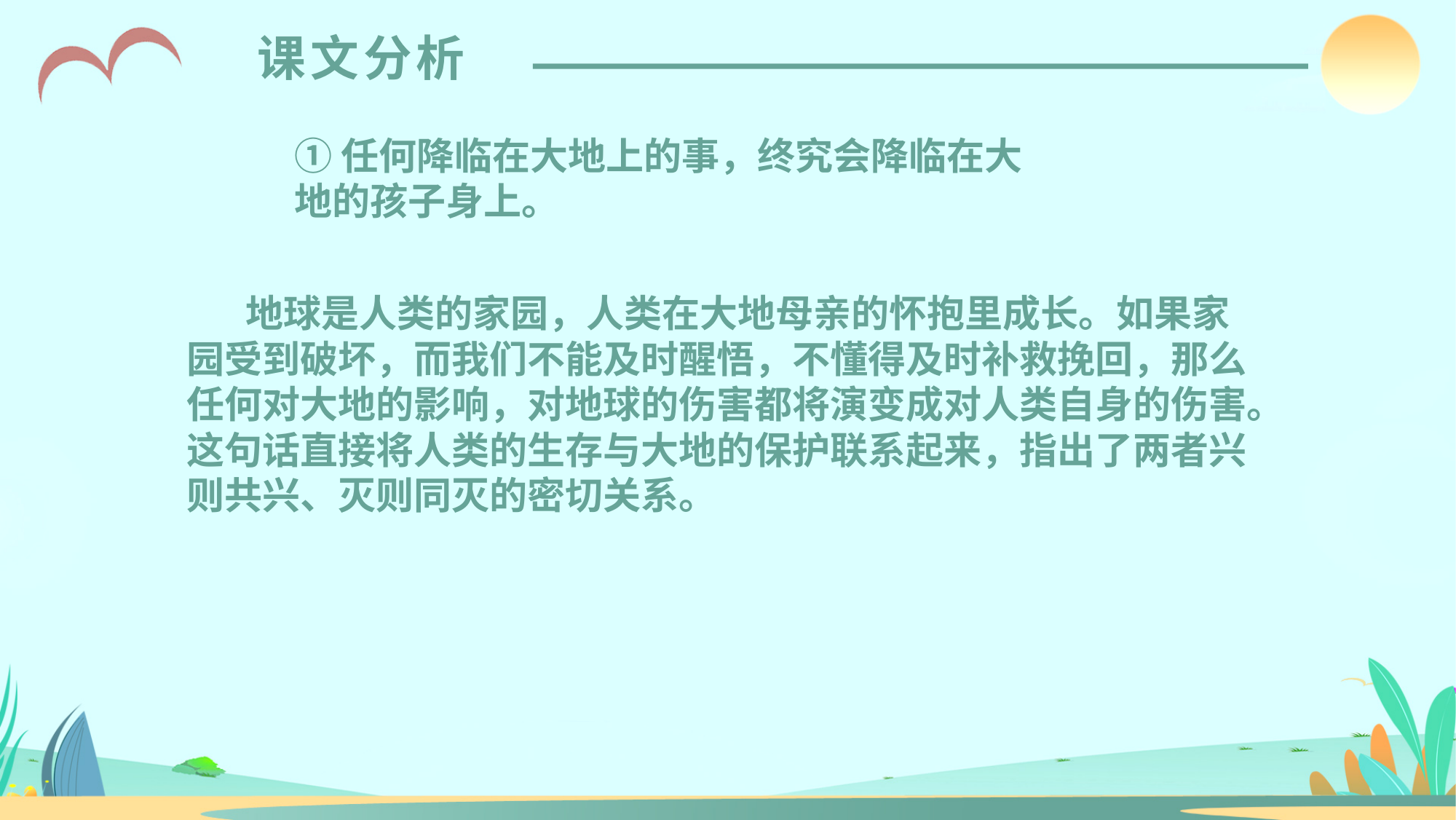

课文分析

①任何降临在大地上的事，终究会降临在大地的孩子身上。
　　　地球是人类的家园，人类在大地母亲的怀抱里成长。如果家园受到破坏，而我们不能及时醒悟，不懂得及时补救挽回，那么任何对大地的影响，对地球的伤害都将演变成对人类自身的伤害。这句话直接将人类的生存与大地的保护联系起来，指出了两者兴则共兴、灭则同灭的密切关系。